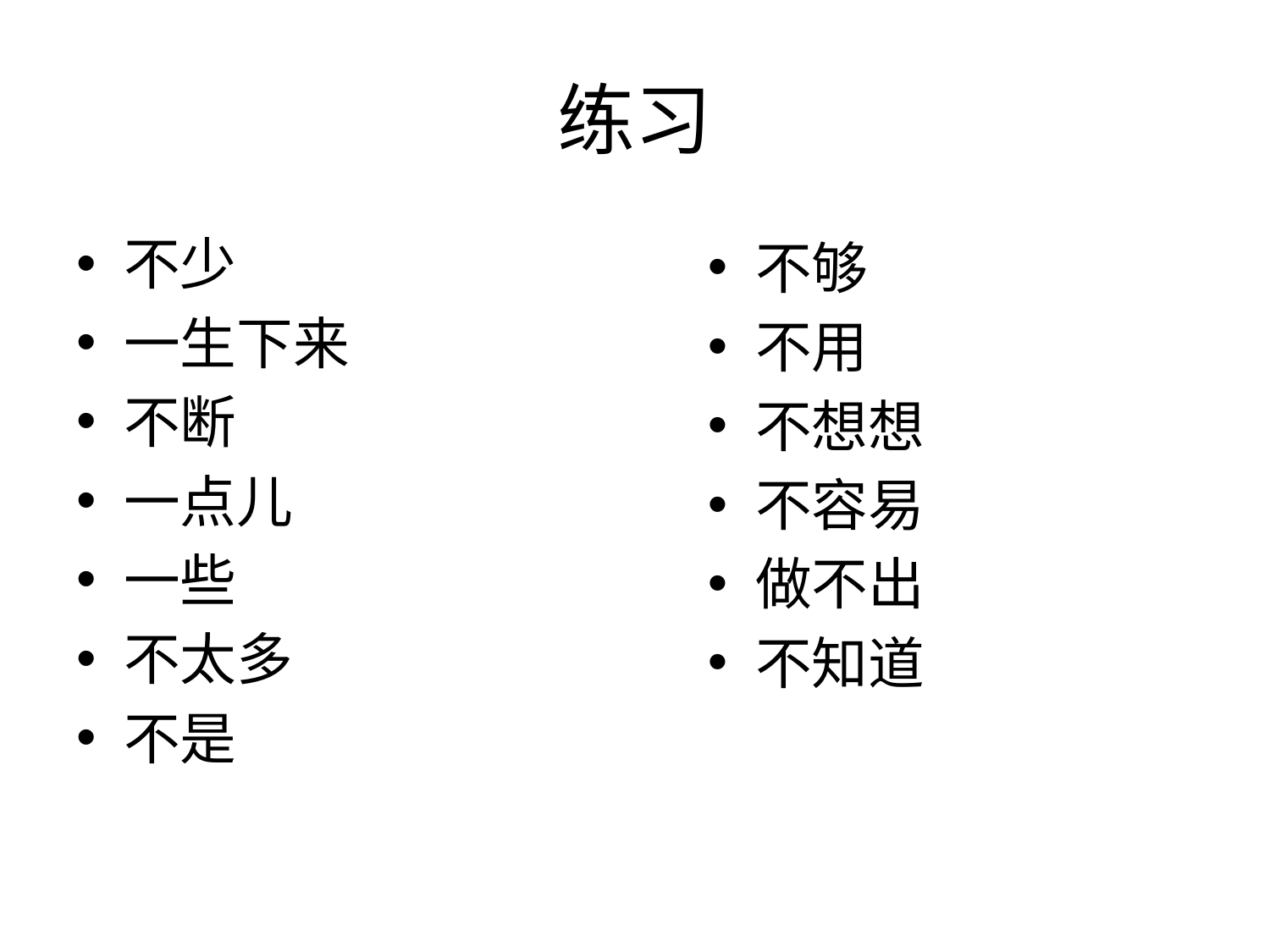

# 练习
不少
一生下来
不断
一点儿
一些
不太多
不是
不够
不用
不想想
不容易
做不出
不知道